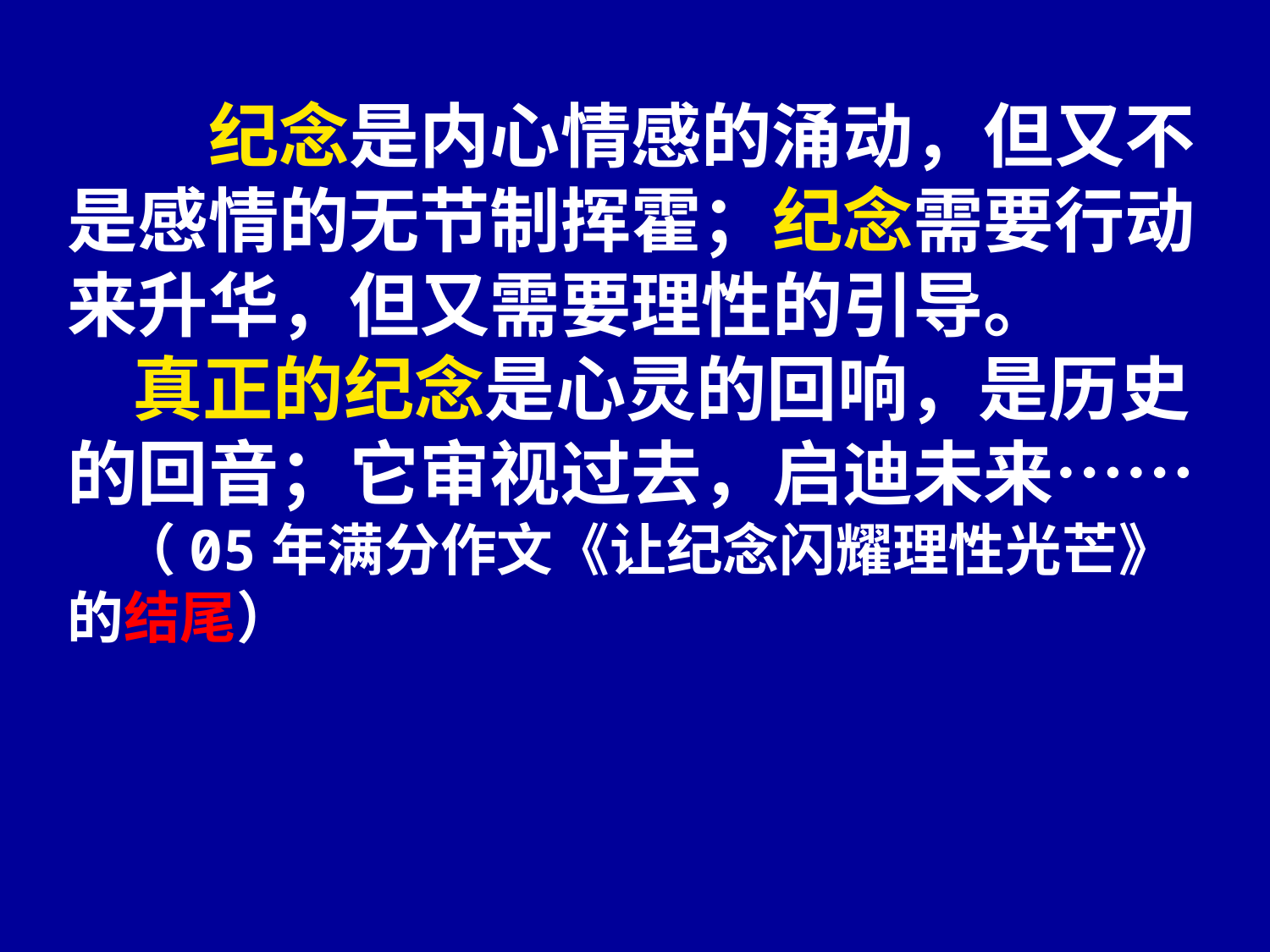

纪念是内心情感的涌动，但又不是感情的无节制挥霍；纪念需要行动来升华，但又需要理性的引导。
   真正的纪念是心灵的回响，是历史的回音；它审视过去，启迪未来……
   （05年满分作文《让纪念闪耀理性光芒》的结尾）